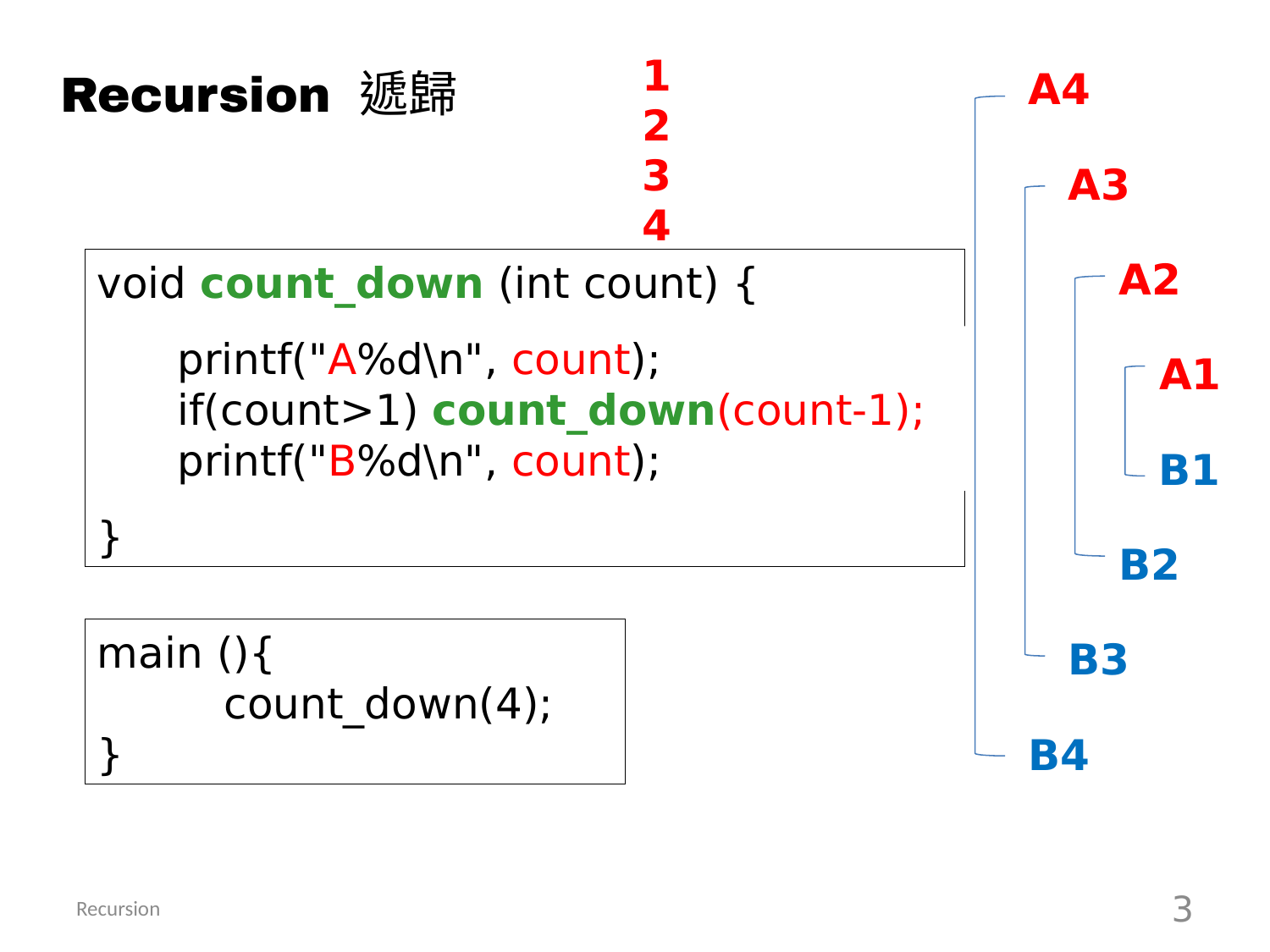

1
A4
Recursion 遞歸
2

3
A3

4
A2
void count_down (int count) {

}

printf("A%d\n", count);
if(count>1) count_down(count-1);
printf("B%d\n", count);
A1

B1
B2
main (){
	count_down(4);
}
B3
B4
Recursion
3